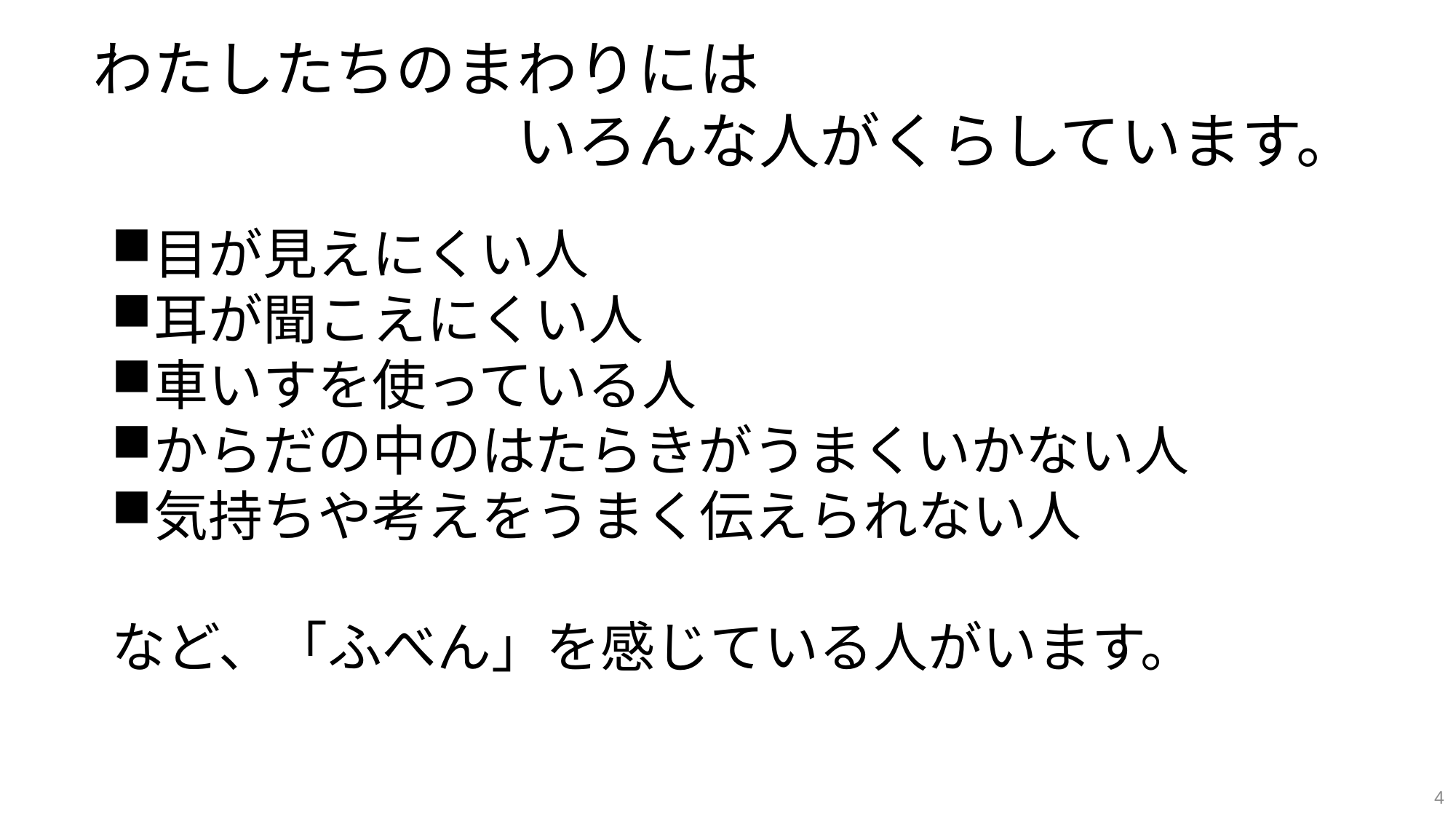

わたしたちのまわりには
　　　　　　　いろんな人がくらしています。
目が見えにくい人
耳が聞こえにくい人
車いすを使っている人
からだの中のはたらきがうまくいかない人
気持ちや考えをうまく伝えられない人

など、「ふべん」を感じている人がいます。
4